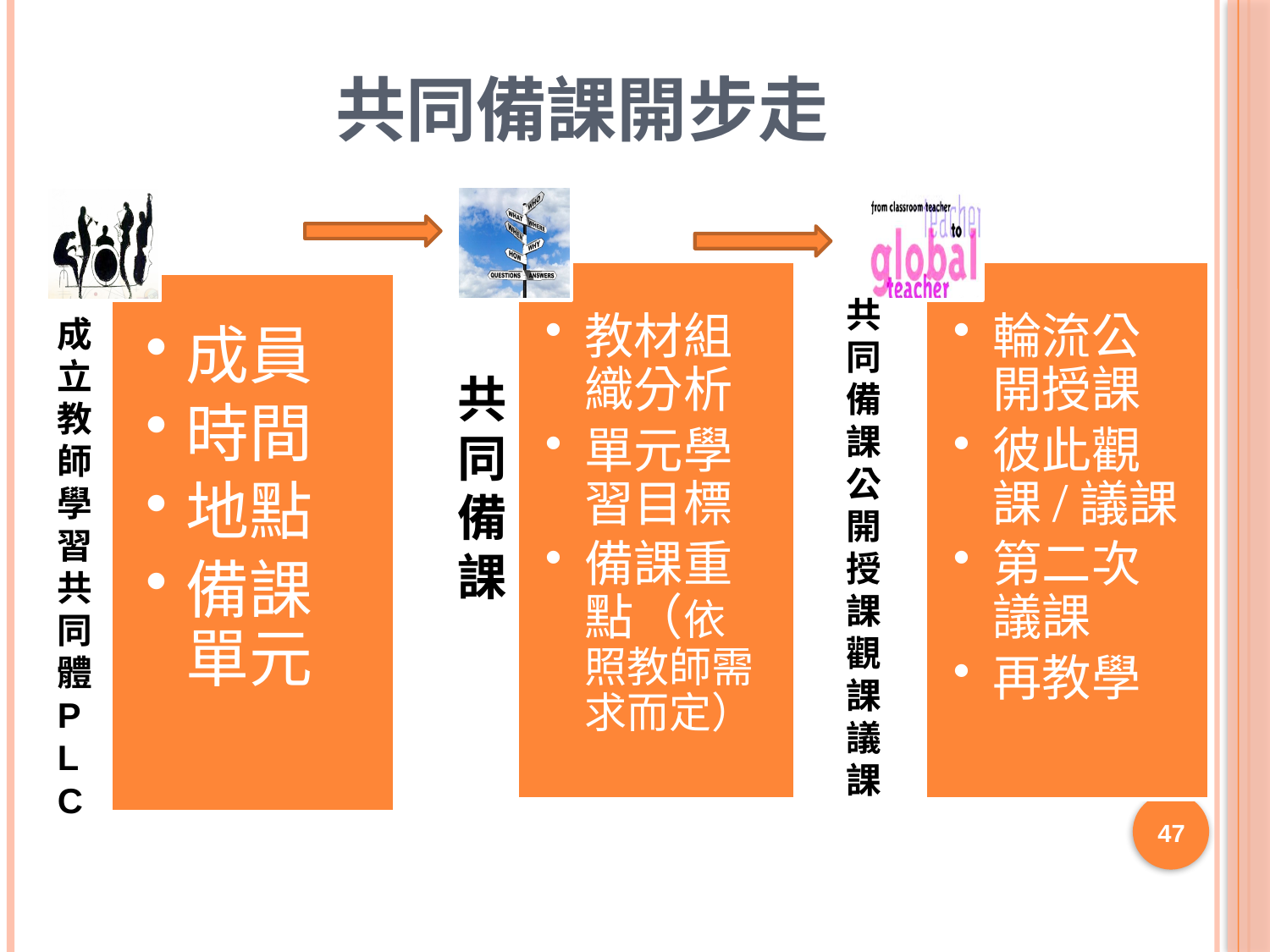

# 共同備課開步走

成員
時間
地點
備課單元

教材組織分析
單元學習目標
備課重點（依照教師需求而定）

輪流公開授課
彼此觀課/議課
第二次議課
再教學

共
同
備
課
公
開
授
課
觀
課
議
課
成
立
教
師
學
習
共
同
體
P
L
C

共
同
備
課

47